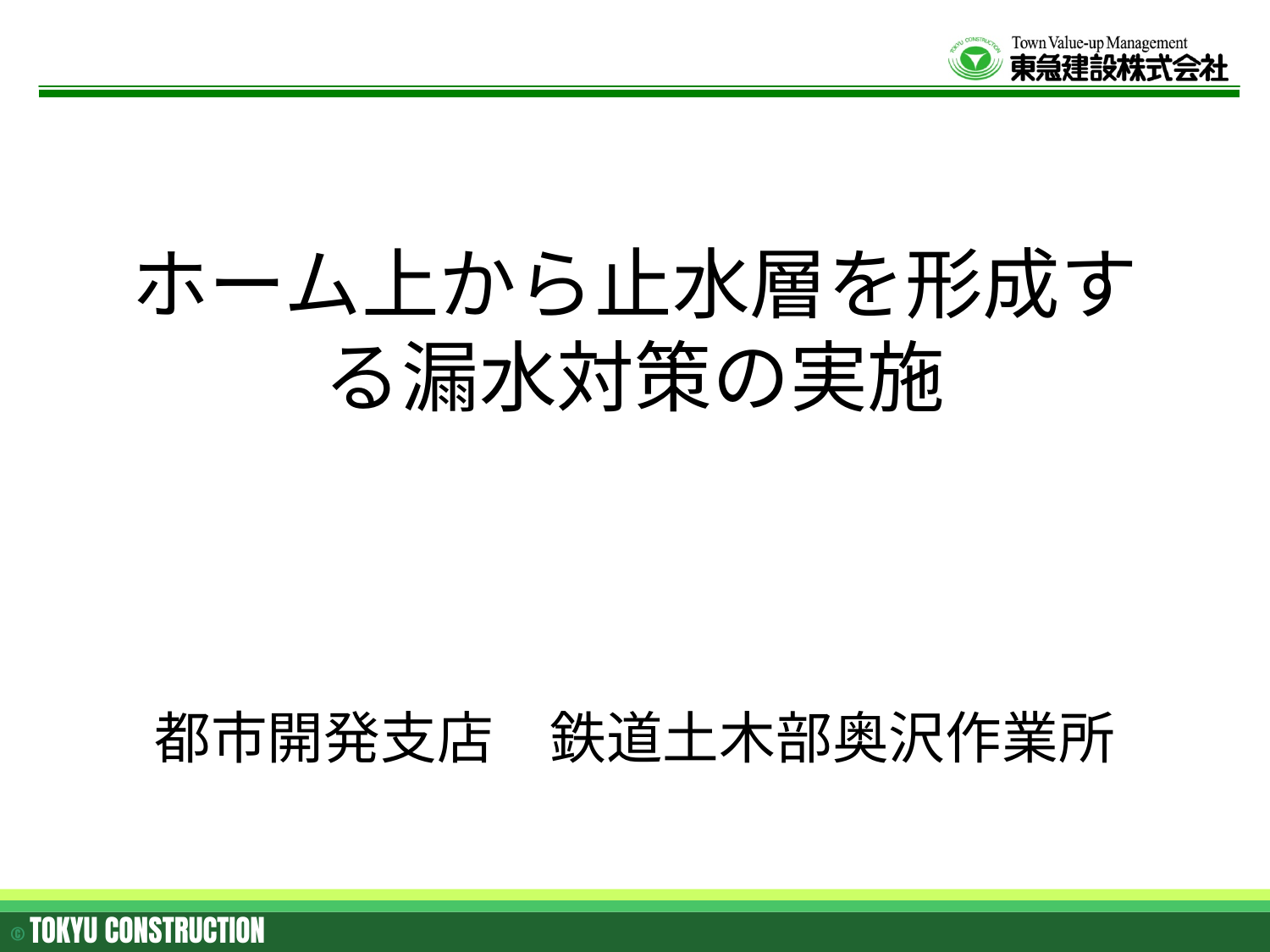

# ホーム上から止水層を形成する漏水対策の実施
都市開発支店　鉄道土木部奥沢作業所